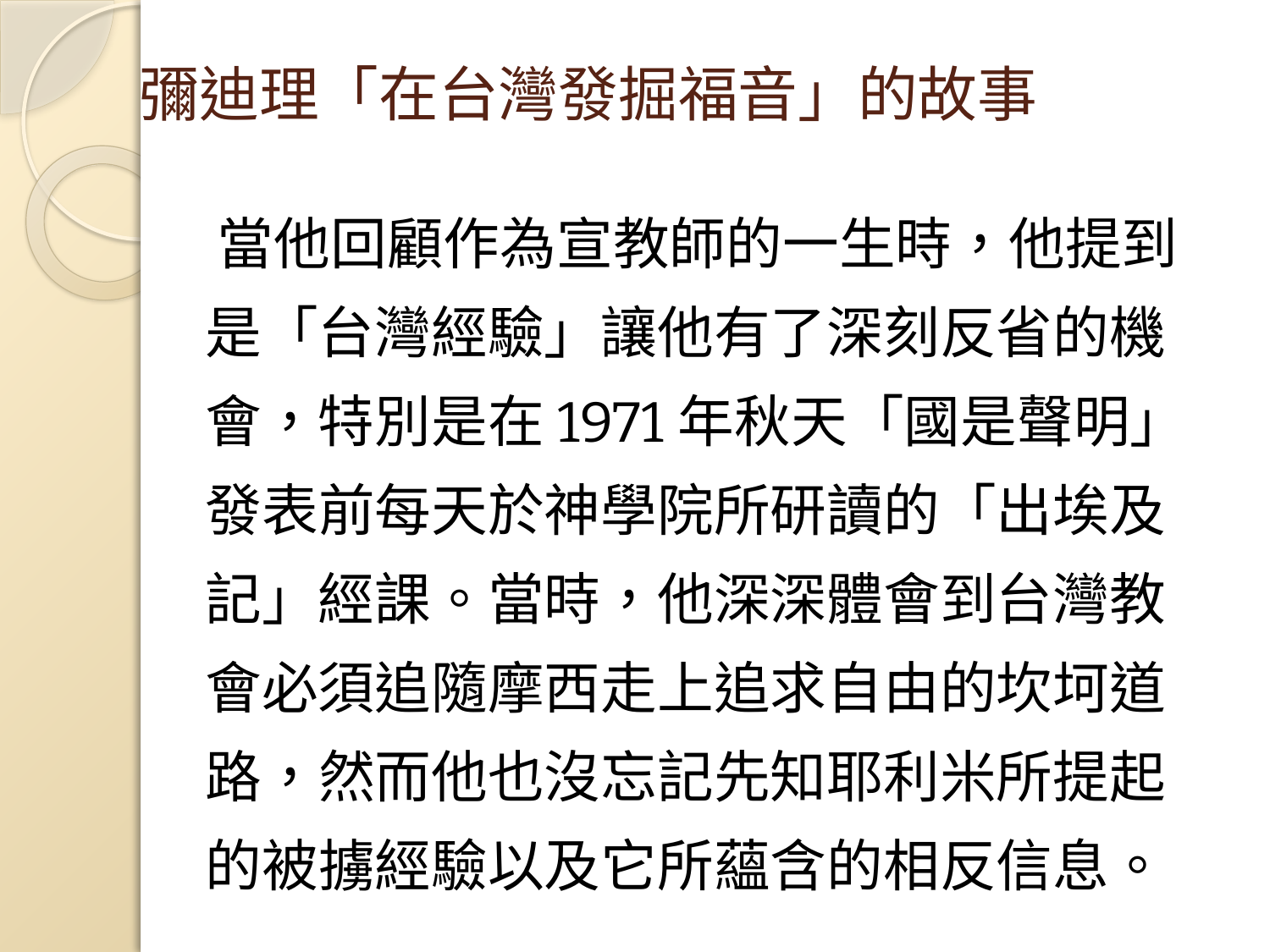

# 彌迪理「在台灣發掘福音」的故事
   當他回顧作為宣教師的一生時，他提到是「台灣經驗」讓他有了深刻反省的機會，特別是在1971年秋天「國是聲明」發表前每天於神學院所研讀的「出埃及記」經課。當時，他深深體會到台灣教會必須追隨摩西走上追求自由的坎坷道路，然而他也沒忘記先知耶利米所提起的被擄經驗以及它所蘊含的相反信息。